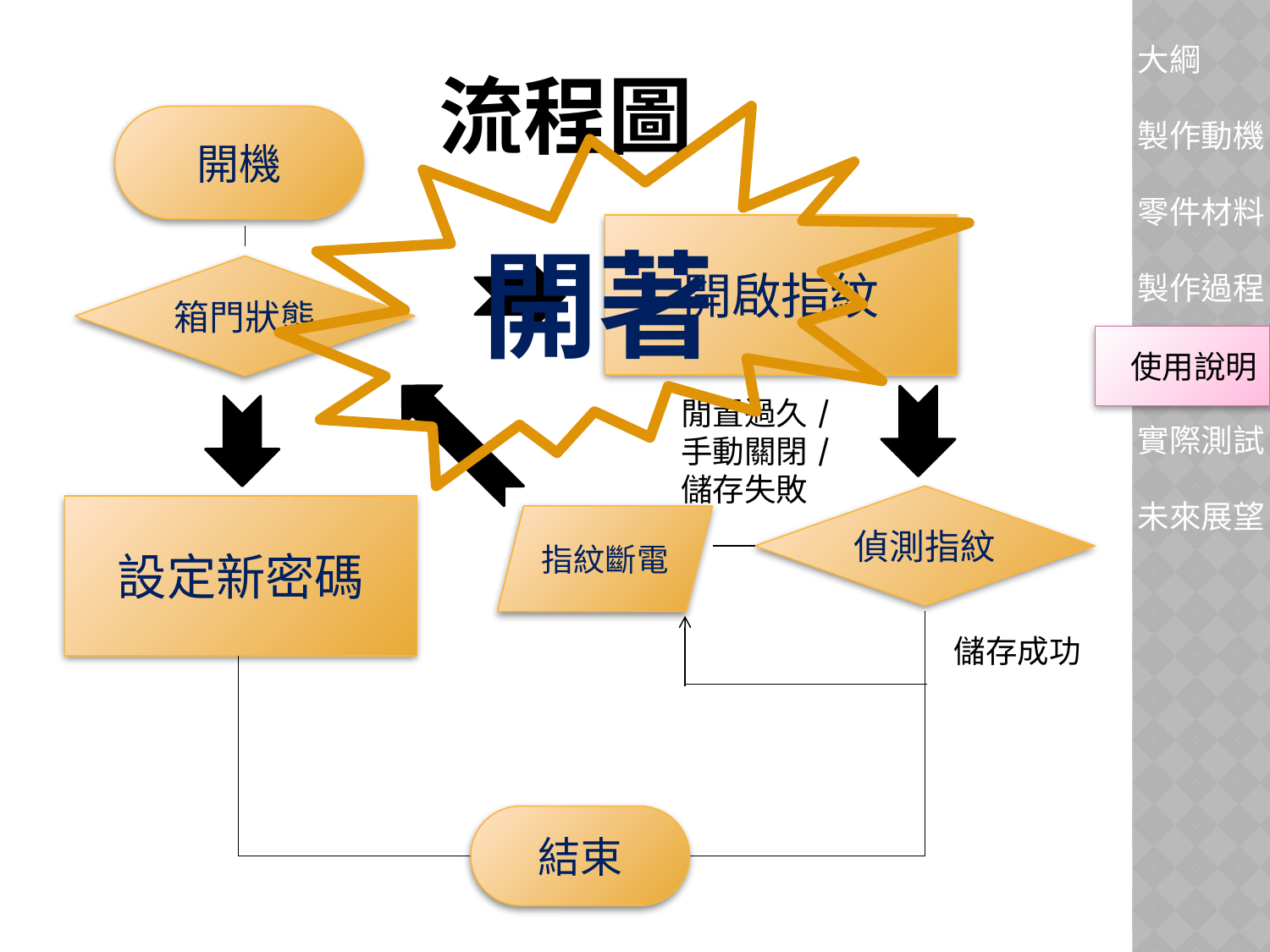

# 流程圖
開著
開機
開啟指紋

箱門狀態

閒置過久/
手動關閉/
儲存失敗

偵測指紋
設定新密碼
指紋斷電
儲存成功
結束